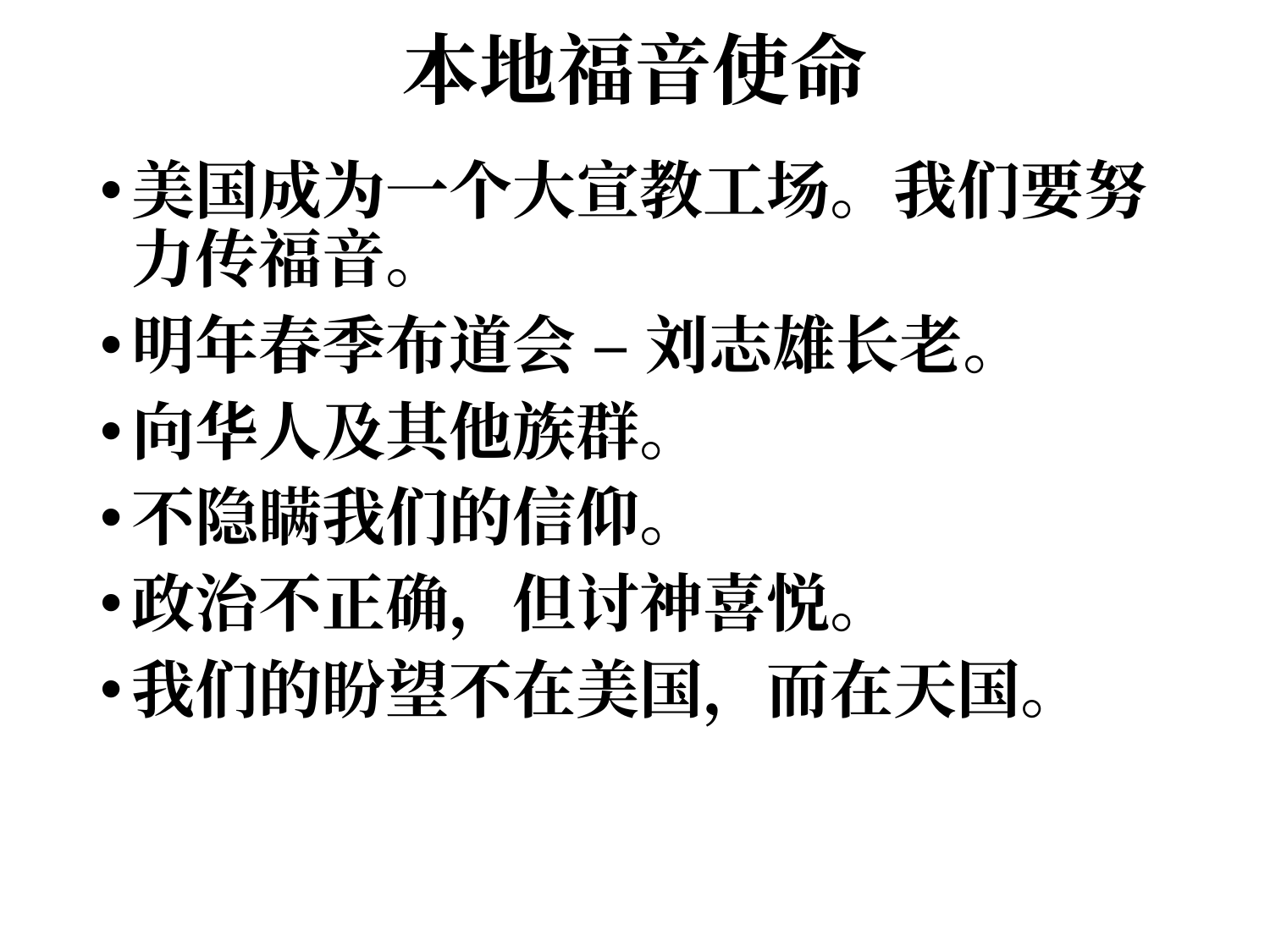

# 本地福音使命
美国成为一个大宣教工场。我们要努力传福音。
明年春季布道会 – 刘志雄长老。
向华人及其他族群。
不隐瞒我们的信仰。
政治不正确，但讨神喜悦。
我们的盼望不在美国，而在天国。